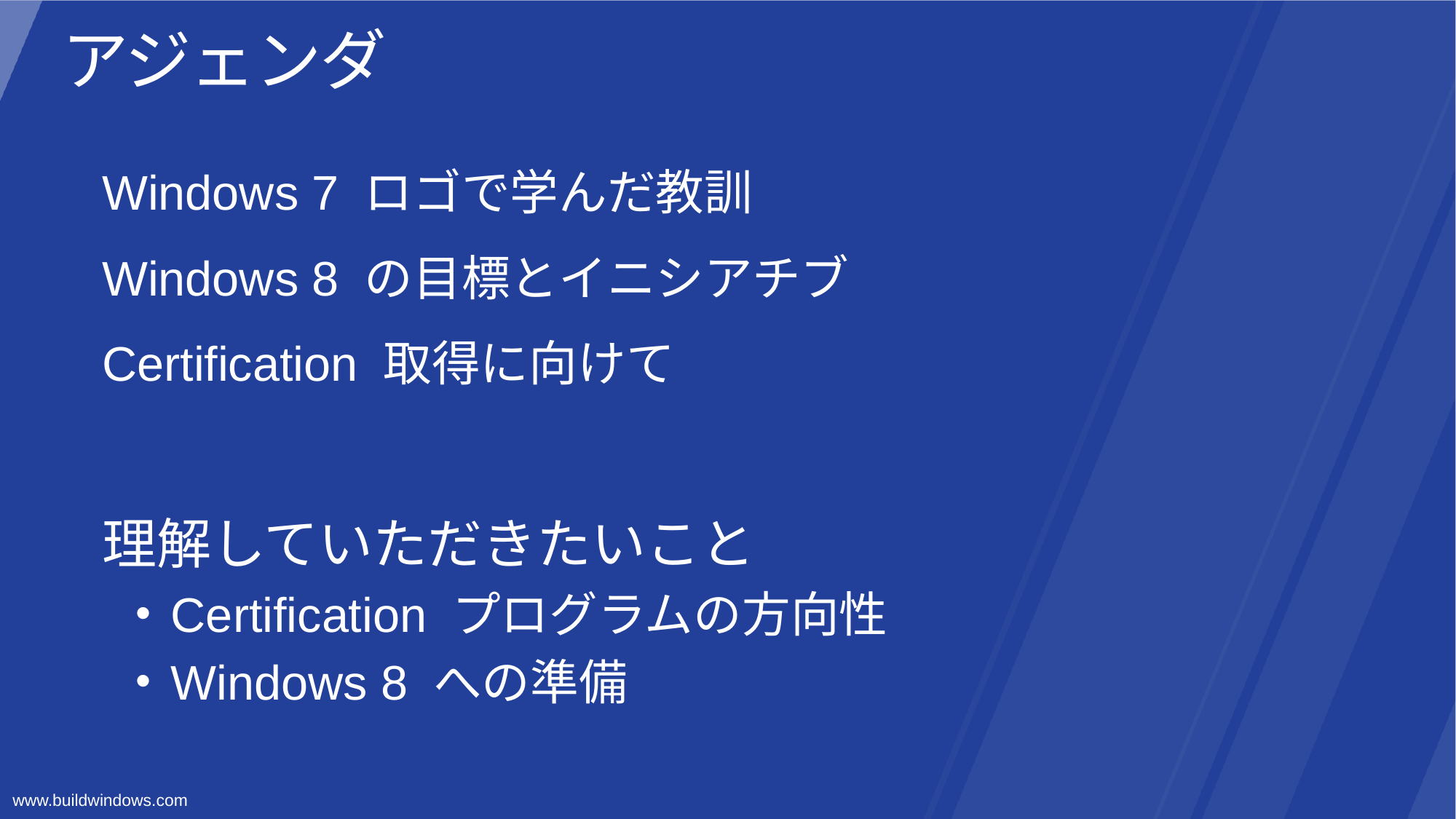

# アジェンダ
Windows 7 ロゴで学んだ教訓
Windows 8 の目標とイニシアチブ
Certification 取得に向けて

理解していただきたいこと
Certification プログラムの方向性
Windows 8 への準備